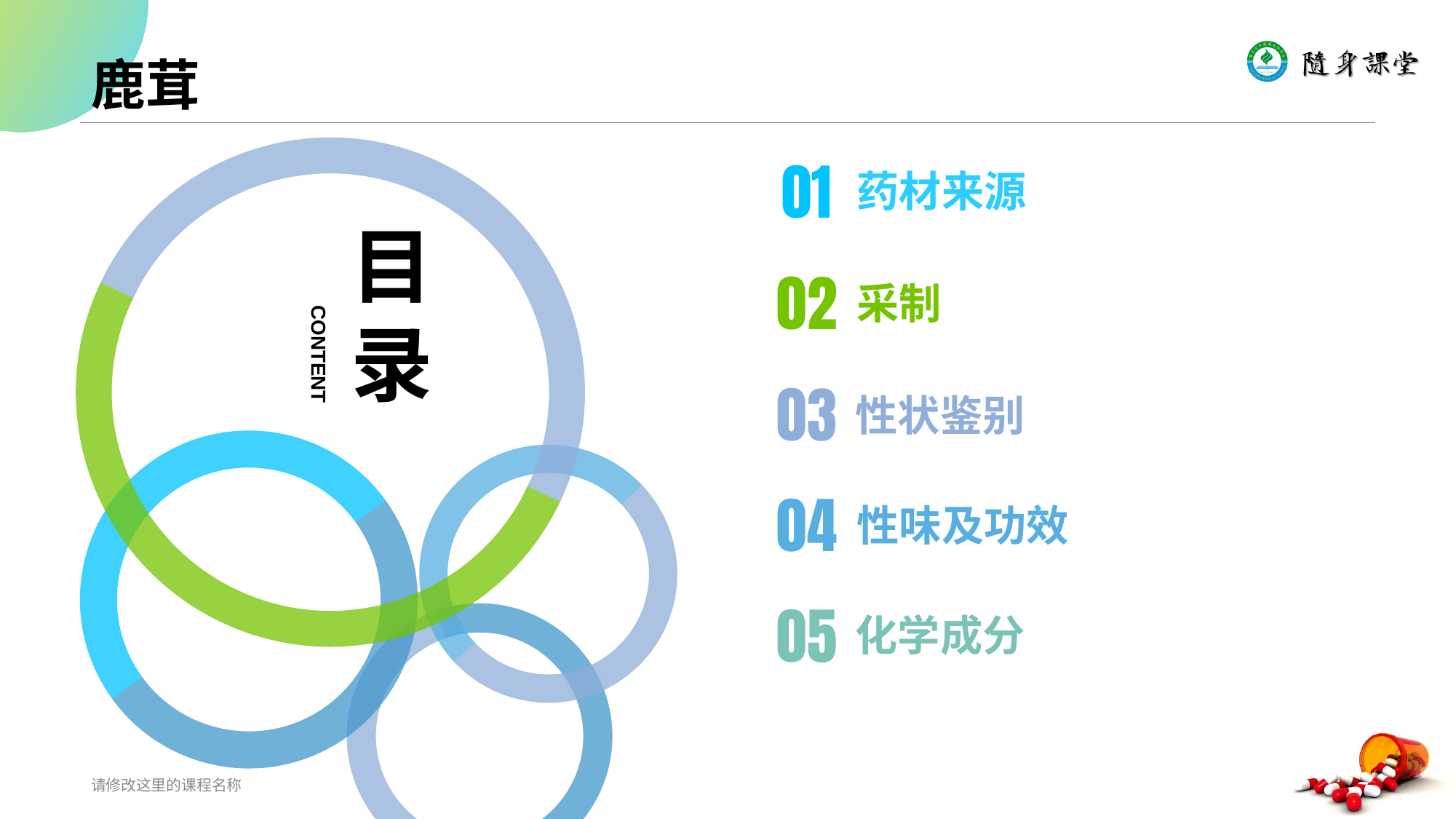

# 鹿茸

目录
CONTENT

01
药材来源
02
采制
03
性状鉴别
04
性味及功效
05
化学成分
请修改这里的课程名称
2